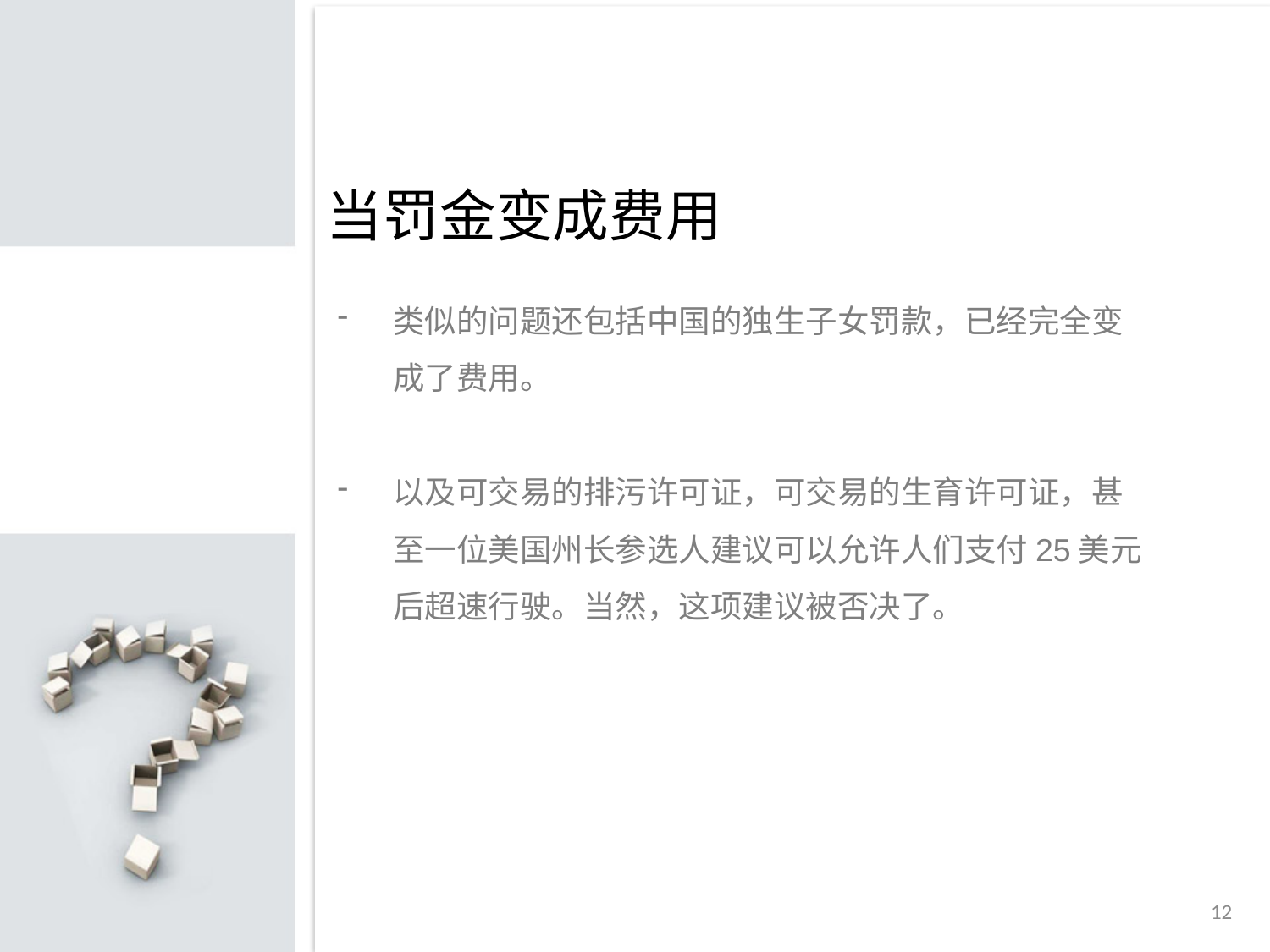

当罚金变成费用
类似的问题还包括中国的独生子女罚款，已经完全变成了费用。

以及可交易的排污许可证，可交易的生育许可证，甚至一位美国州长参选人建议可以允许人们支付25美元后超速行驶。当然，这项建议被否决了。
12